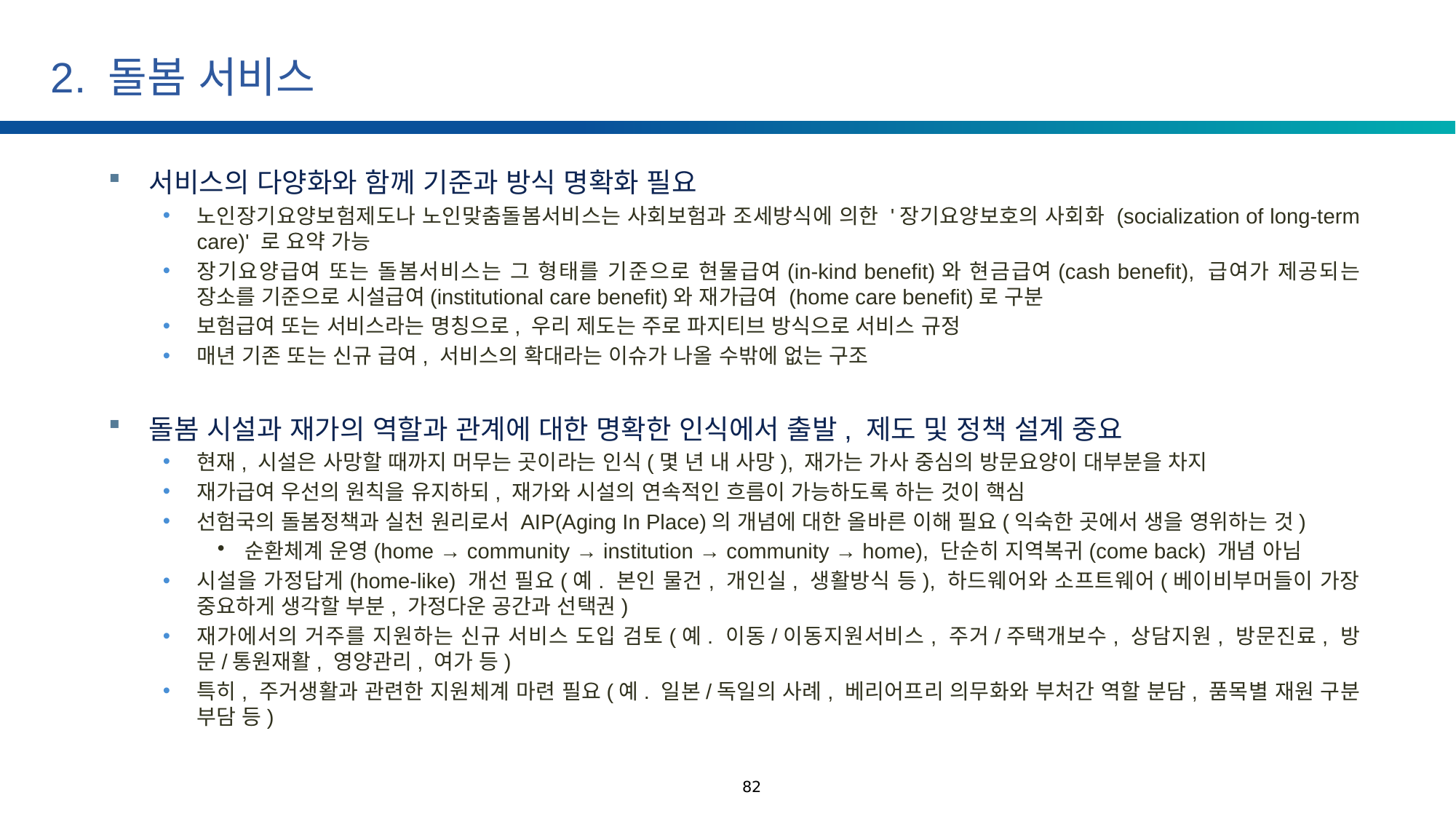

# 2. 돌봄 서비스
서비스의 다양화와 함께 기준과 방식 명확화 필요
노인장기요양보험제도나 노인맞춤돌봄서비스는 사회보험과 조세방식에 의한 '장기요양보호의 사회화 (socialization of long-term care)' 로 요약 가능
장기요양급여 또는 돌봄서비스는 그 형태를 기준으로 현물급여(in-kind benefit)와 현금급여(cash benefit), 급여가 제공되는 장소를 기준으로 시설급여(institutional care benefit)와 재가급여 (home care benefit)로 구분
보험급여 또는 서비스라는 명칭으로, 우리 제도는 주로 파지티브 방식으로 서비스 규정
매년 기존 또는 신규 급여, 서비스의 확대라는 이슈가 나올 수밖에 없는 구조

돌봄 시설과 재가의 역할과 관계에 대한 명확한 인식에서 출발, 제도 및 정책 설계 중요
현재, 시설은 사망할 때까지 머무는 곳이라는 인식(몇 년 내 사망), 재가는 가사 중심의 방문요양이 대부분을 차지
재가급여 우선의 원칙을 유지하되, 재가와 시설의 연속적인 흐름이 가능하도록 하는 것이 핵심
선험국의 돌봄정책과 실천 원리로서 AIP(Aging In Place)의 개념에 대한 올바른 이해 필요(익숙한 곳에서 생을 영위하는 것)
순환체계 운영(home → community → institution → community → home), 단순히 지역복귀(come back) 개념 아님
시설을 가정답게(home-like) 개선 필요(예. 본인 물건, 개인실, 생활방식 등), 하드웨어와 소프트웨어(베이비부머들이 가장 중요하게 생각할 부분, 가정다운 공간과 선택권)
재가에서의 거주를 지원하는 신규 서비스 도입 검토(예. 이동/이동지원서비스, 주거/주택개보수, 상담지원, 방문진료, 방문/통원재활, 영양관리, 여가 등)
특히, 주거생활과 관련한 지원체계 마련 필요(예. 일본/독일의 사례, 베리어프리 의무화와 부처간 역할 분담, 품목별 재원 구분 부담 등)

82